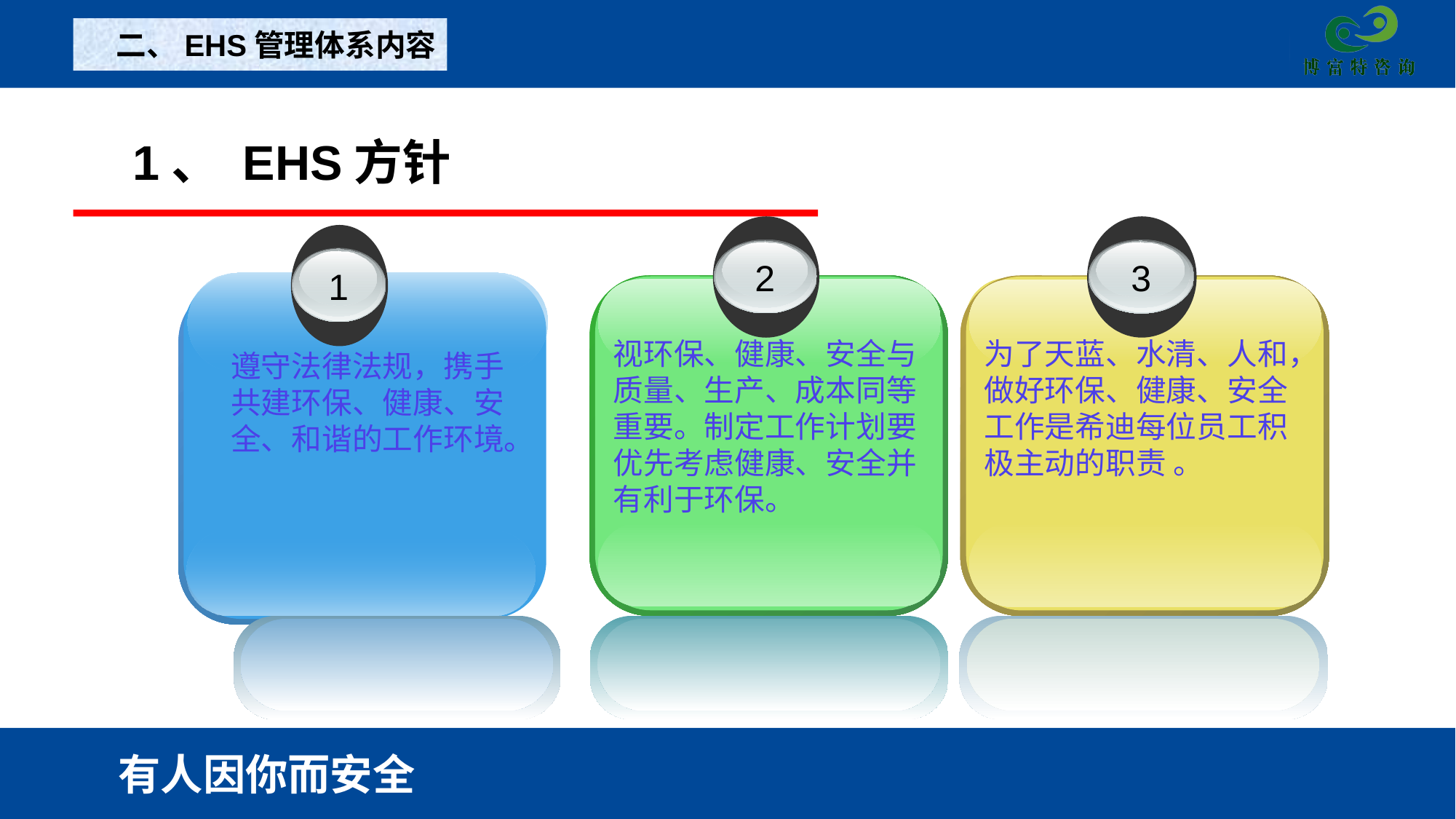

二、EHS管理体系内容
1、 EHS方针

2

视环保、健康、安全与质量、生产、成本同等重要。制定工作计划要优先考虑健康、安全并有利于环保。

3

为了天蓝、水清、人和，做好环保、健康、安全工作是希迪每位员工积极主动的职责 。

1

遵守法律法规，携手共建环保、健康、安全、和谐的工作环境。